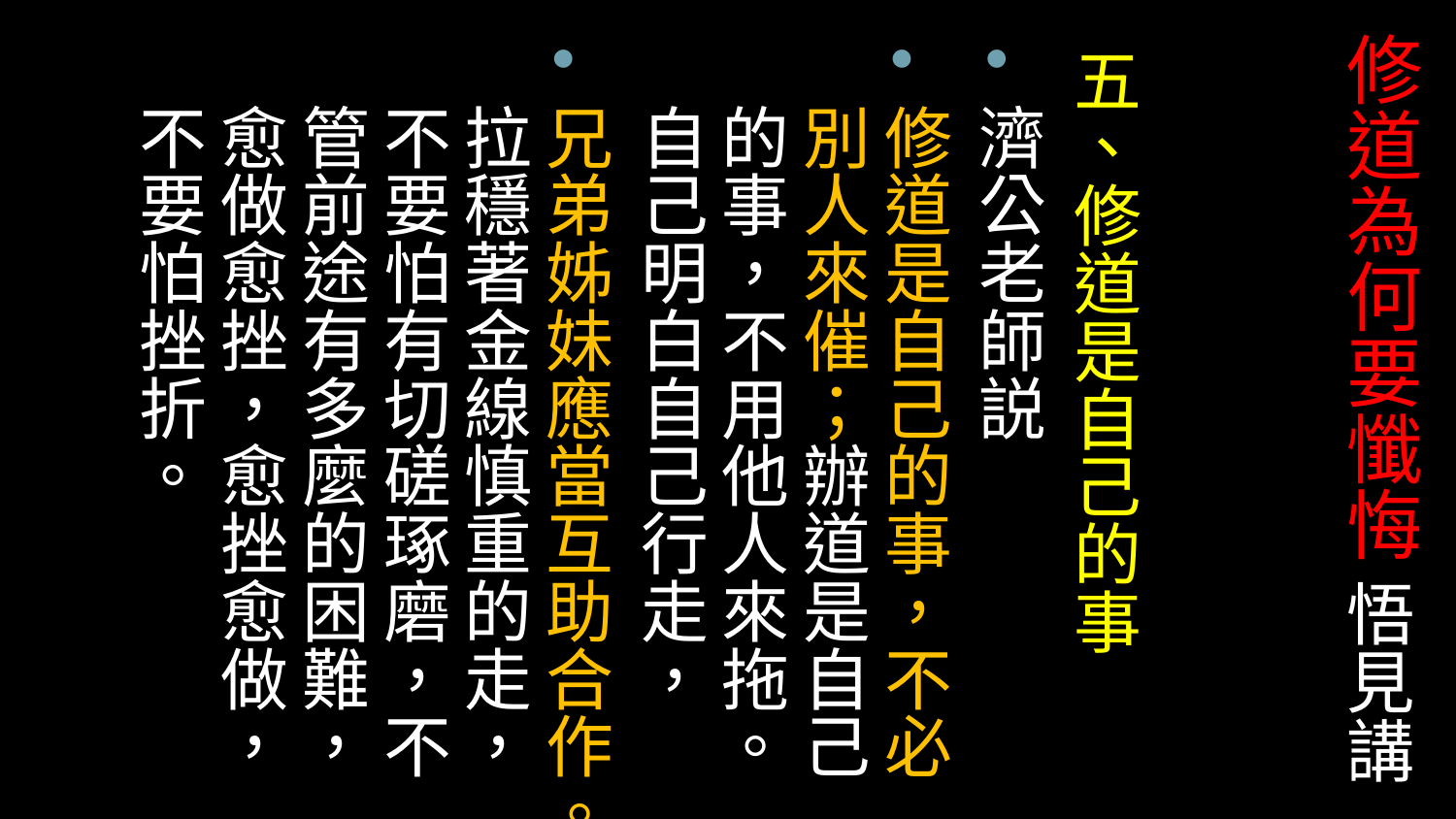

# 修道為何要懺悔 悟見講
五、修道是自己的事
濟公老師説
修道是自己的事，不必別人來催；辦道是自己的事，不用他人來拖。自己明白自己行走，
兄弟姊妹應當互助合作。拉穩著金線慎重的走，不要怕有切磋琢磨，不管前途有多麼的困難，愈做愈挫，愈挫愈做，不要怕挫折。